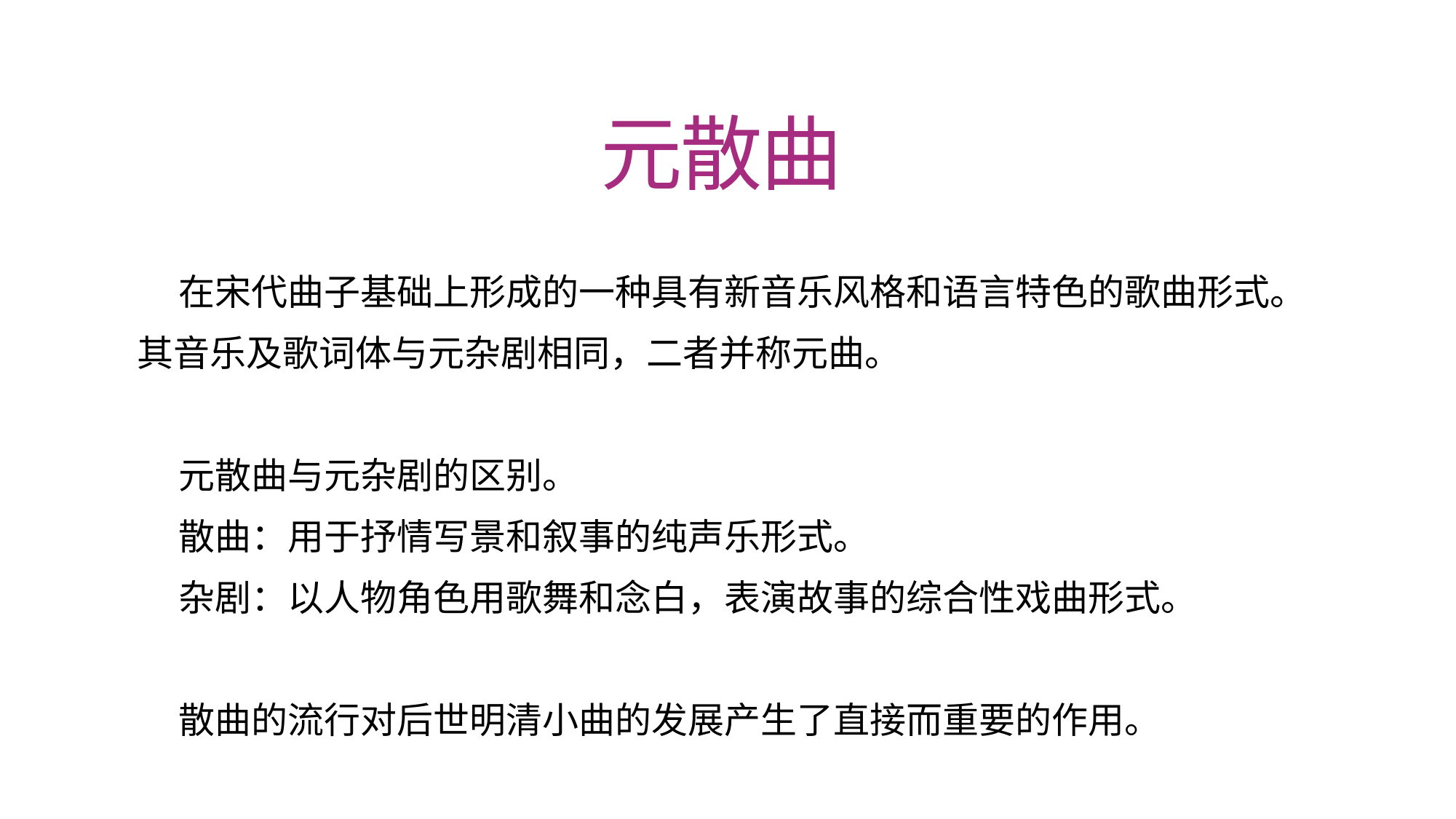

# 元散曲
    在宋代曲子基础上形成的一种具有新音乐风格和语言特色的歌曲形式。其音乐及歌词体与元杂剧相同，二者并称元曲。

    元散曲与元杂剧的区别。
    散曲：用于抒情写景和叙事的纯声乐形式。
    杂剧：以人物角色用歌舞和念白，表演故事的综合性戏曲形式。

    散曲的流行对后世明清小曲的发展产生了直接而重要的作用。